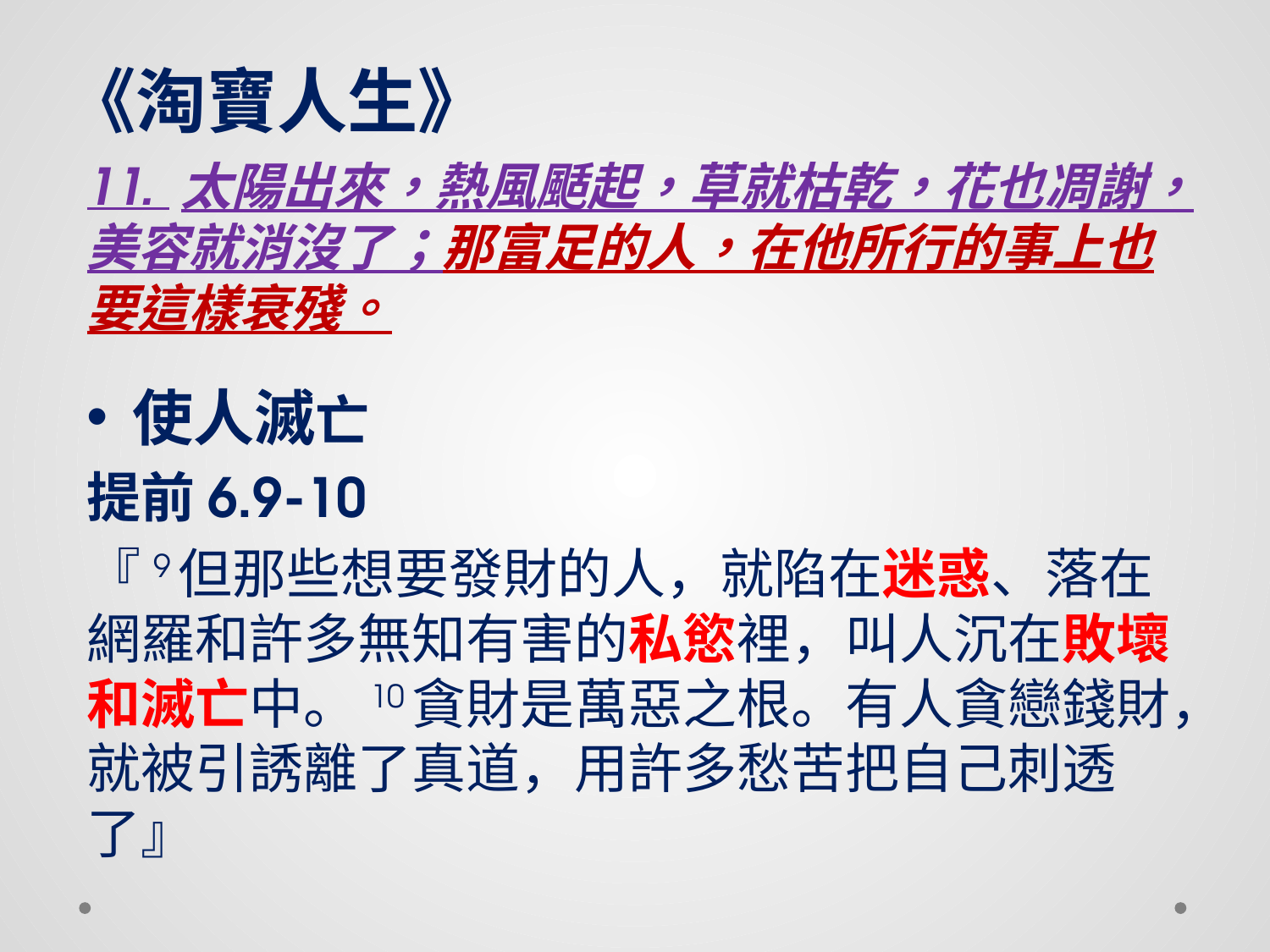

# 《淘寶人生》
11. 太陽出來，熱風颳起，草就枯乾，花也凋謝，美容就消沒了；那富足的人，在他所行的事上也要這樣衰殘。

使人滅亡
提前6.9-10
『9但那些想要發財的人，就陷在迷惑、落在網羅和許多無知有害的私慾裡，叫人沉在敗壞和滅亡中。10貪財是萬惡之根。有人貪戀錢財，就被引誘離了真道，用許多愁苦把自己刺透了』